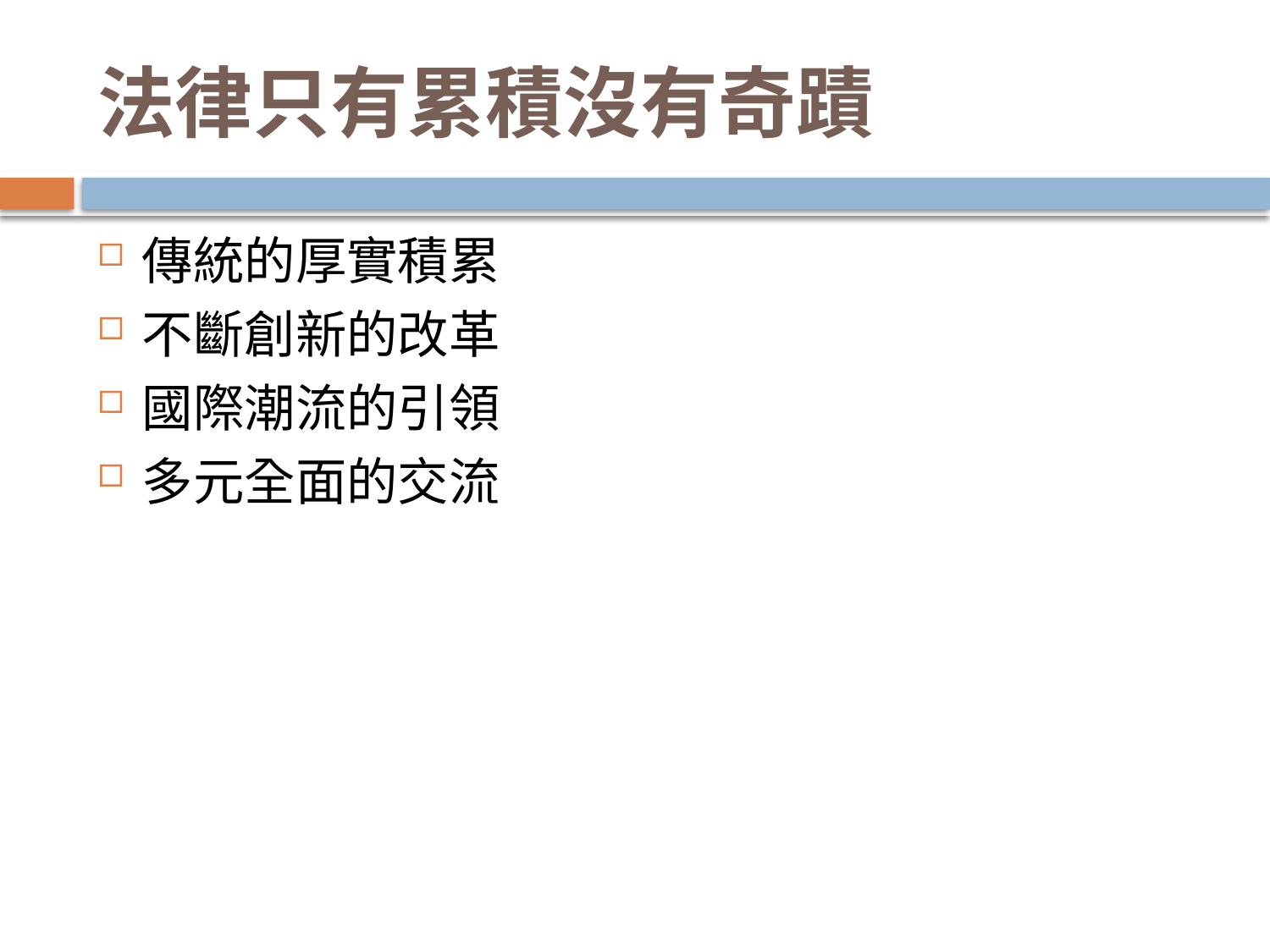

# 法律只有累積沒有奇蹟
傳統的厚實積累
不斷創新的改革
國際潮流的引領
多元全面的交流